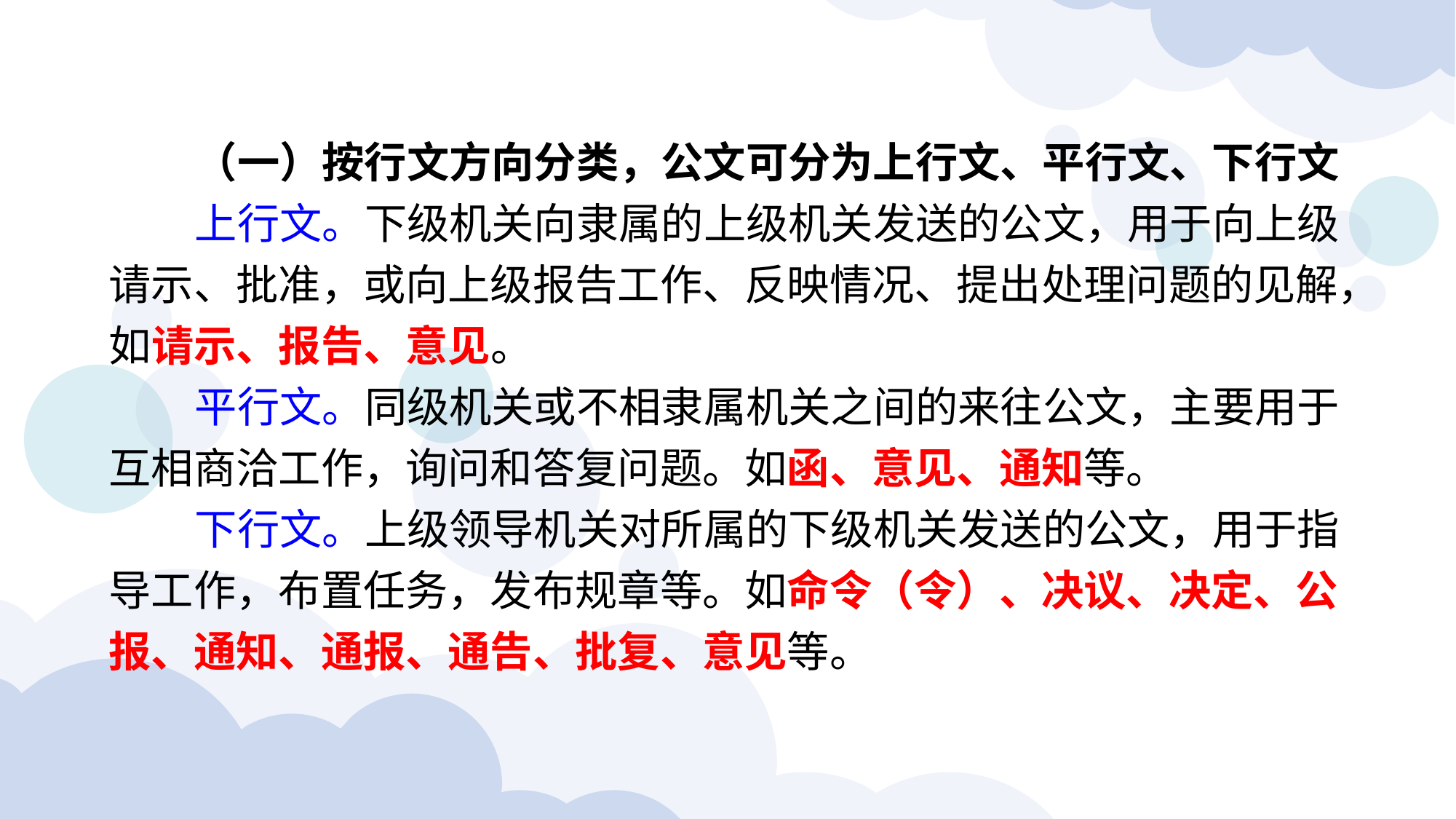

（一）按行文方向分类，公文可分为上行文、平行文、下行文
上行文。下级机关向隶属的上级机关发送的公文，用于向上级请示、批准，或向上级报告工作、反映情况、提出处理问题的见解，如请示、报告、意见。
平行文。同级机关或不相隶属机关之间的来往公文，主要用于互相商洽工作，询问和答复问题。如函、意见、通知等。
下行文。上级领导机关对所属的下级机关发送的公文，用于指导工作，布置任务，发布规章等。如命令（令）、决议、决定、公报、通知、通报、通告、批复、意见等。